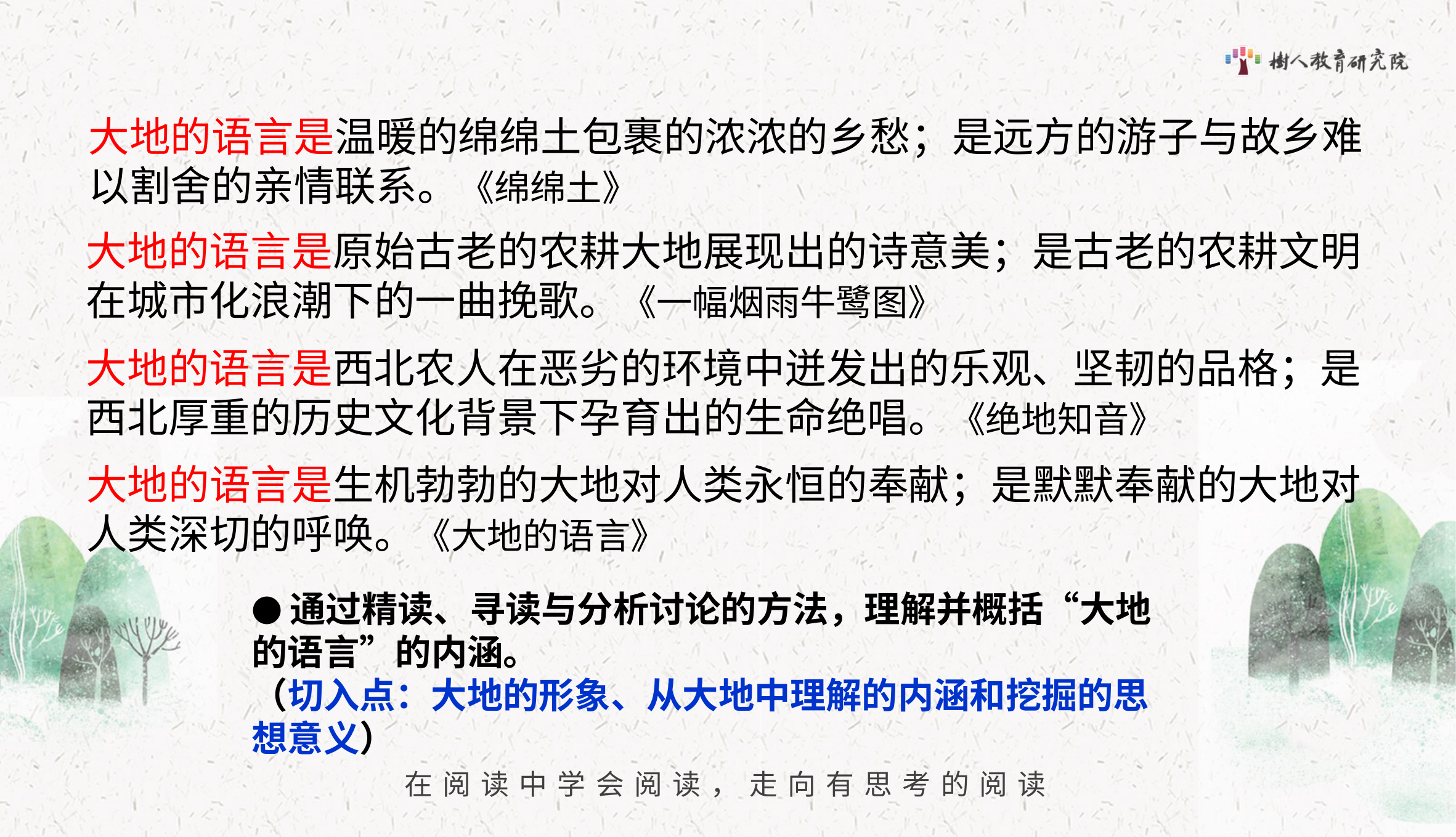

大地的语言是温暖的绵绵土包裹的浓浓的乡愁；是远方的游子与故乡难以割舍的亲情联系。《绵绵土》
大地的语言是原始古老的农耕大地展现出的诗意美；是古老的农耕文明在城市化浪潮下的一曲挽歌。《一幅烟雨牛鹭图》
大地的语言是西北农人在恶劣的环境中迸发出的乐观、坚韧的品格；是西北厚重的历史文化背景下孕育出的生命绝唱。《绝地知音》
大地的语言是生机勃勃的大地对人类永恒的奉献；是默默奉献的大地对人类深切的呼唤。《大地的语言》
●通过精读、寻读与分析讨论的方法，理解并概括“大地的语言”的内涵。
（切入点：大地的形象、从大地中理解的内涵和挖掘的思想意义）